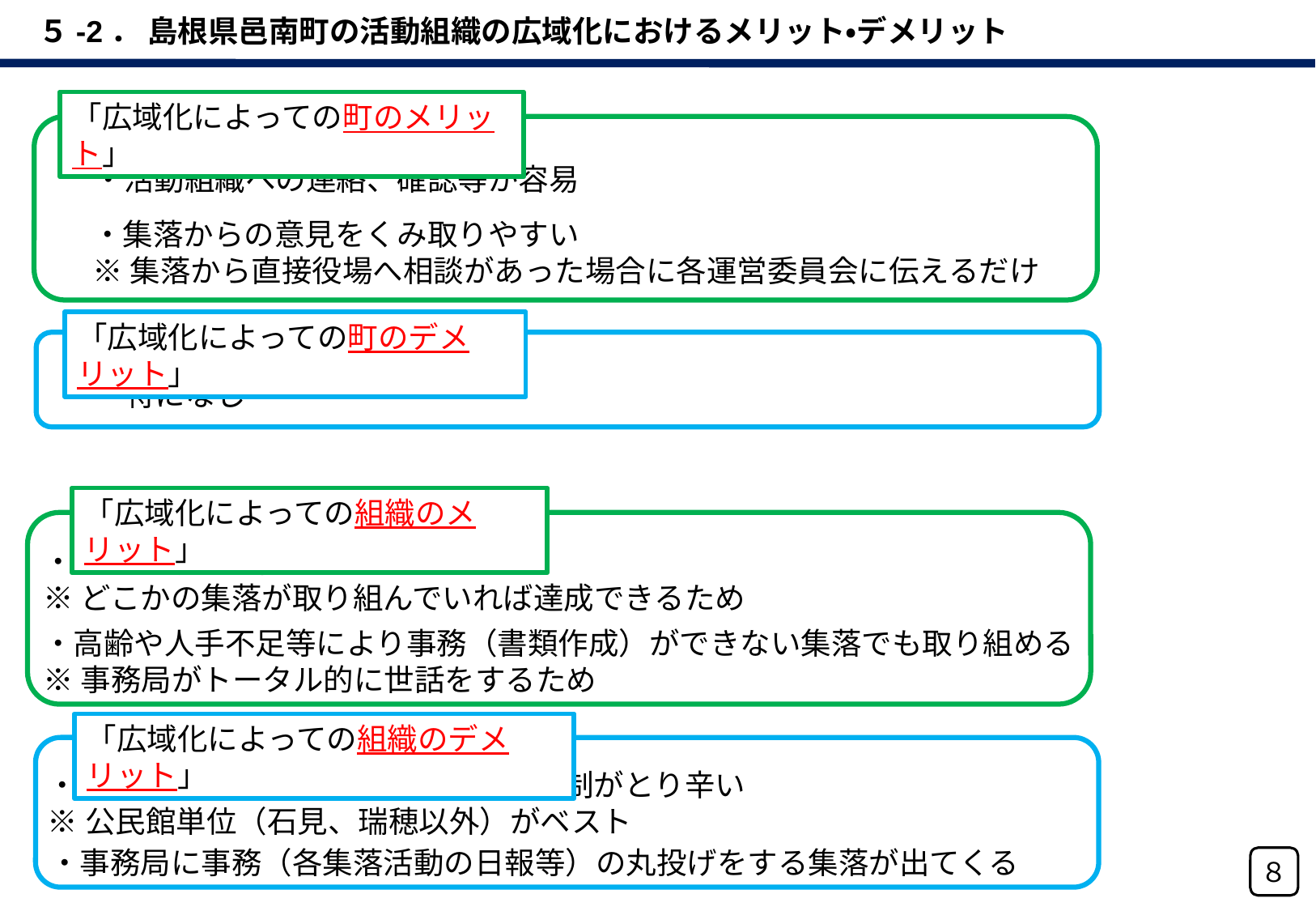

５-2． 島根県邑南町の活動組織の広域化におけるメリット・デメリット
「広域化によっての町のメリット」

・活動組織への連絡、確認等が容易
・集落からの意見をくみ取りやすい
※集落から直接役場へ相談があった場合に各運営委員会に伝えるだけ
「広域化によっての町のデメリット」

・特になし
「広域化によっての組織のメリット」

・必須活動が取組みやすい
※どこかの集落が取り組んでいれば達成できるため
・高齢や人手不足等により事務（書類作成）ができない集落でも取り組める
※事務局がトータル的に世話をするため
「広域化によっての組織のデメリット」

・広域が広すぎる（石見、瑞穂）と統制がとり辛い
※公民館単位（石見、瑞穂以外）がベスト
・事務局に事務（各集落活動の日報等）の丸投げをする集落が出てくる
８